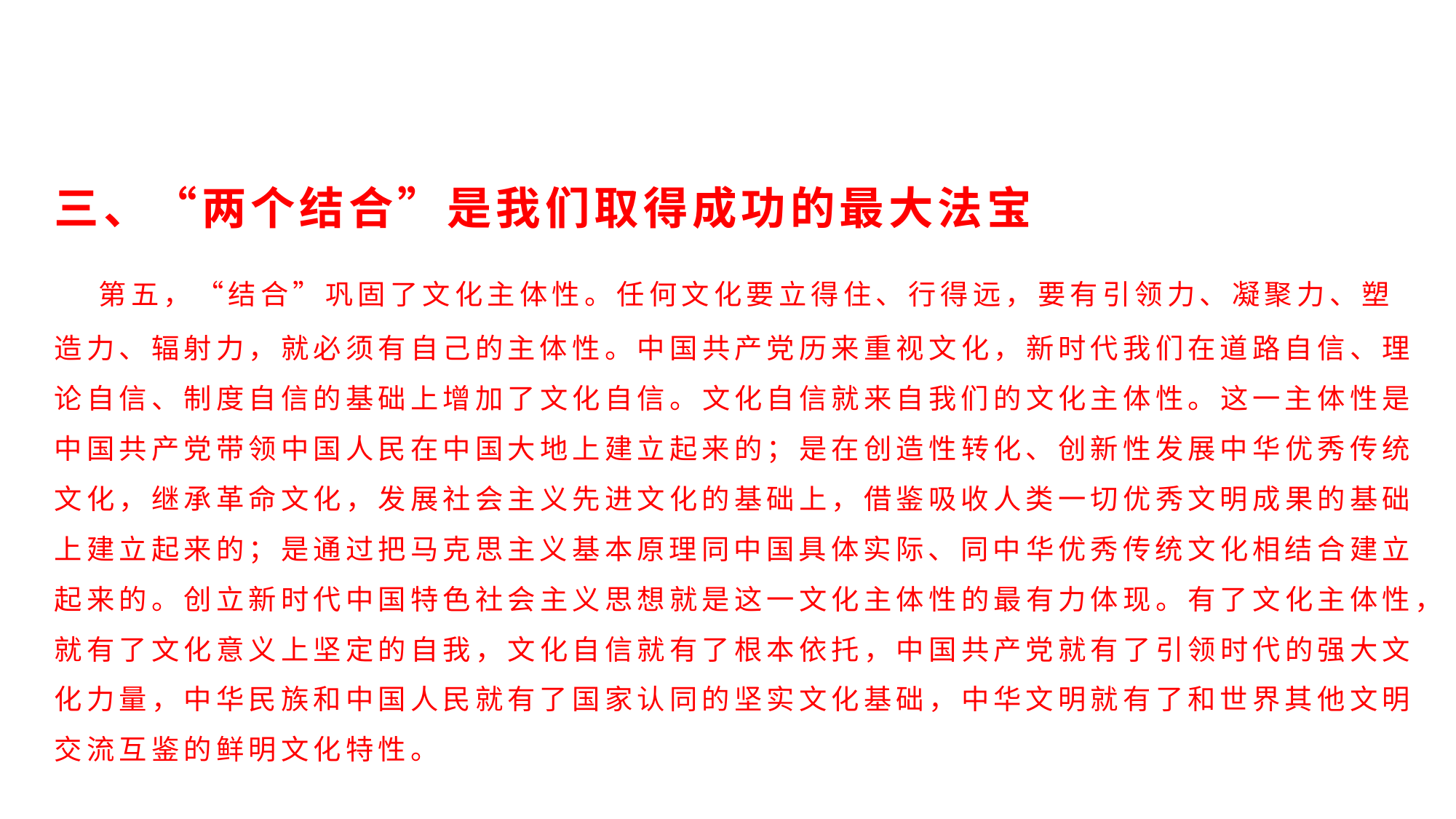

# 三、“两个结合”是我们取得成功的最大法宝 第五，“结合”巩固了文化主体性。任何文化要立得住、行得远，要有引领力、凝聚力、塑造力、辐射力，就必须有自己的主体性。中国共产党历来重视文化，新时代我们在道路自信、理论自信、制度自信的基础上增加了文化自信。文化自信就来自我们的文化主体性。这一主体性是中国共产党带领中国人民在中国大地上建立起来的；是在创造性转化、创新性发展中华优秀传统文化，继承革命文化，发展社会主义先进文化的基础上，借鉴吸收人类一切优秀文明成果的基础上建立起来的；是通过把马克思主义基本原理同中国具体实际、同中华优秀传统文化相结合建立起来的。创立新时代中国特色社会主义思想就是这一文化主体性的最有力体现。有了文化主体性，就有了文化意义上坚定的自我，文化自信就有了根本依托，中国共产党就有了引领时代的强大文化力量，中华民族和中国人民就有了国家认同的坚实文化基础，中华文明就有了和世界其他文明交流互鉴的鲜明文化特性。